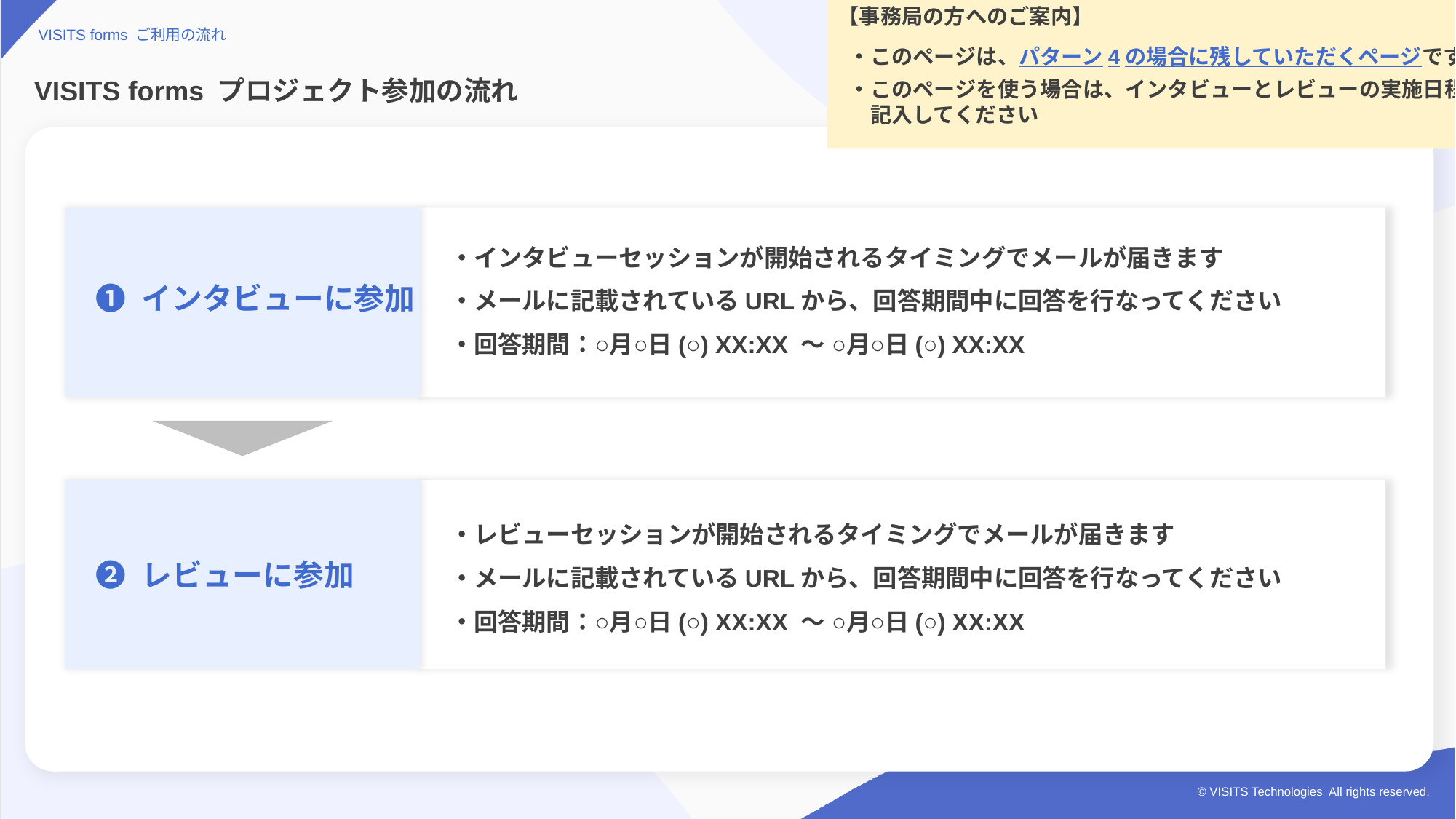

【事務局の方へのご案内】

 ・このページは、パターン4の場合に残していただくページです

 ・このページを使う場合は、インタビューとレビューの実施日程を
 　記入してください
VISITS forms ご利用の流れ
# VISITS forms プロジェクト参加の流れ

❶ インタビューに参加
・インタビューセッションが開始されるタイミングでメールが届きます

・メールに記載されているURLから、回答期間中に回答を行なってください

・回答期間：○月○日(○) XX:XX 〜 ○月○日(○) XX:XX

❷ レビューに参加
・レビューセッションが開始されるタイミングでメールが届きます

・メールに記載されているURLから、回答期間中に回答を行なってください

・回答期間：○月○日(○) XX:XX 〜 ○月○日(○) XX:XX
© VISITS Technologies  All rights reserved.